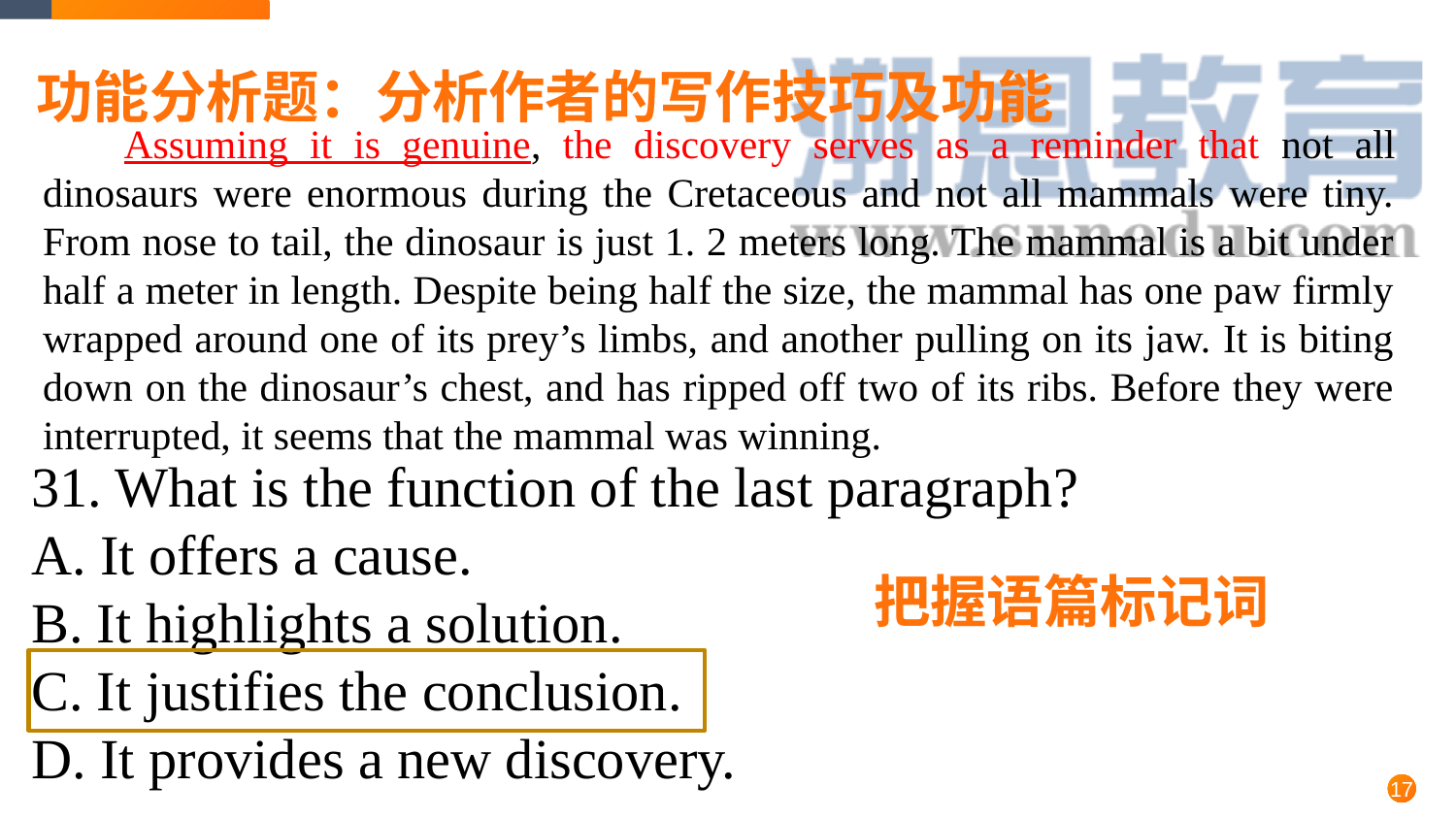

功能分析题：分析作者的写作技巧及功能
Assuming it is genuine, the discovery serves as a reminder that not all dinosaurs were enormous during the Cretaceous and not all mammals were tiny. From nose to tail, the dinosaur is just 1. 2 meters long. The mammal is a bit under half a meter in length. Despite being half the size, the mammal has one paw firmly wrapped around one of its prey’s limbs, and another pulling on its jaw. It is biting down on the dinosaur’s chest, and has ripped off two of its ribs. Before they were interrupted, it seems that the mammal was winning.
31. What is the function of the last paragraph?
A. It offers a cause.
B. It highlights a solution.
C. It justifies the conclusion.
D. It provides a new discovery.
把握语篇标记词